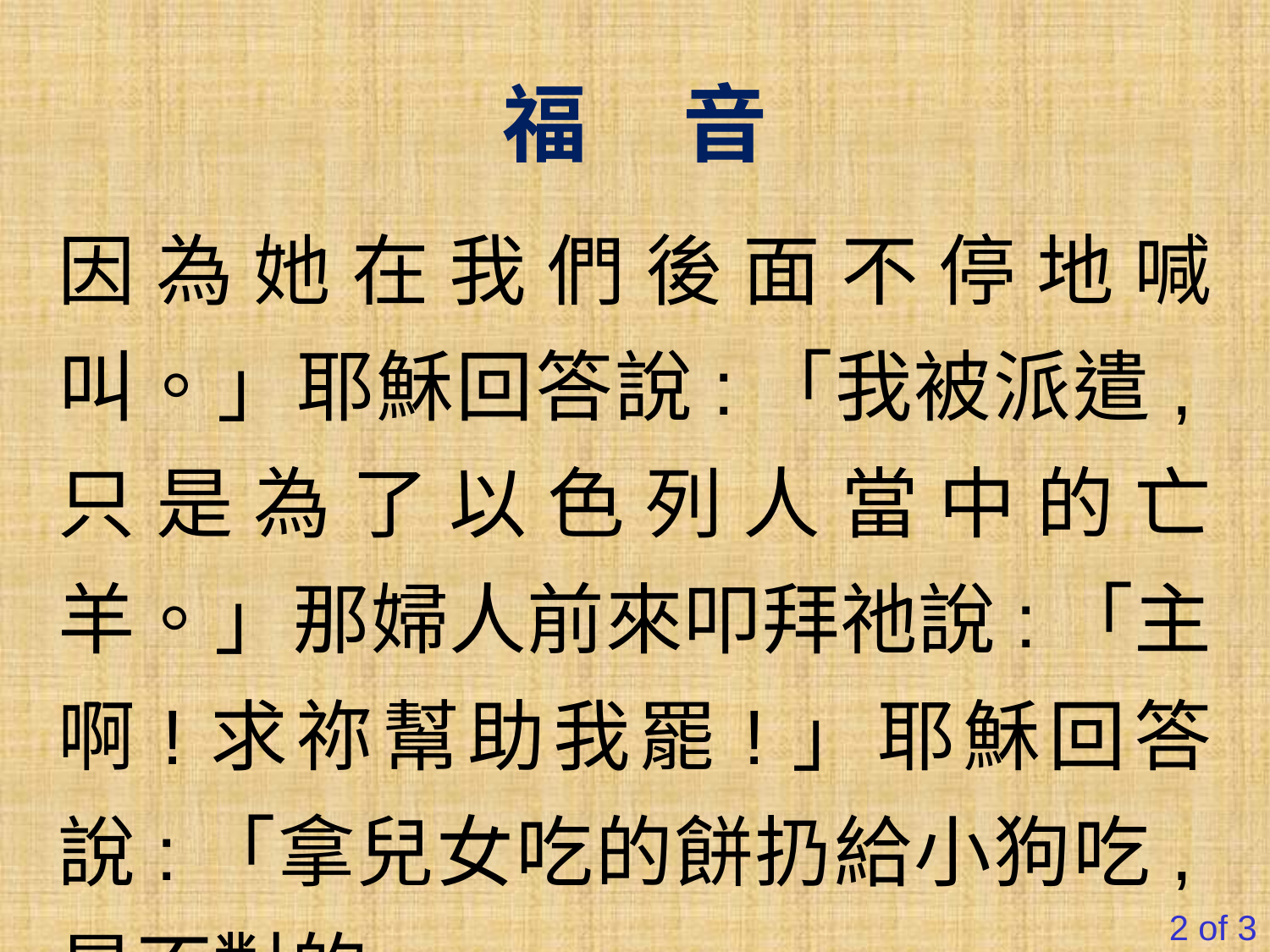

福     音

因為她在我們後面不停地喊叫。」耶穌回答說:「我被派遣,只是為了以色列人當中的亡羊。」那婦人前來叩拜祂說:「主啊!求祢幫助我罷!」耶穌回答說:「拿兒女吃的餅扔給小狗吃,是不對的。」
2 of 3